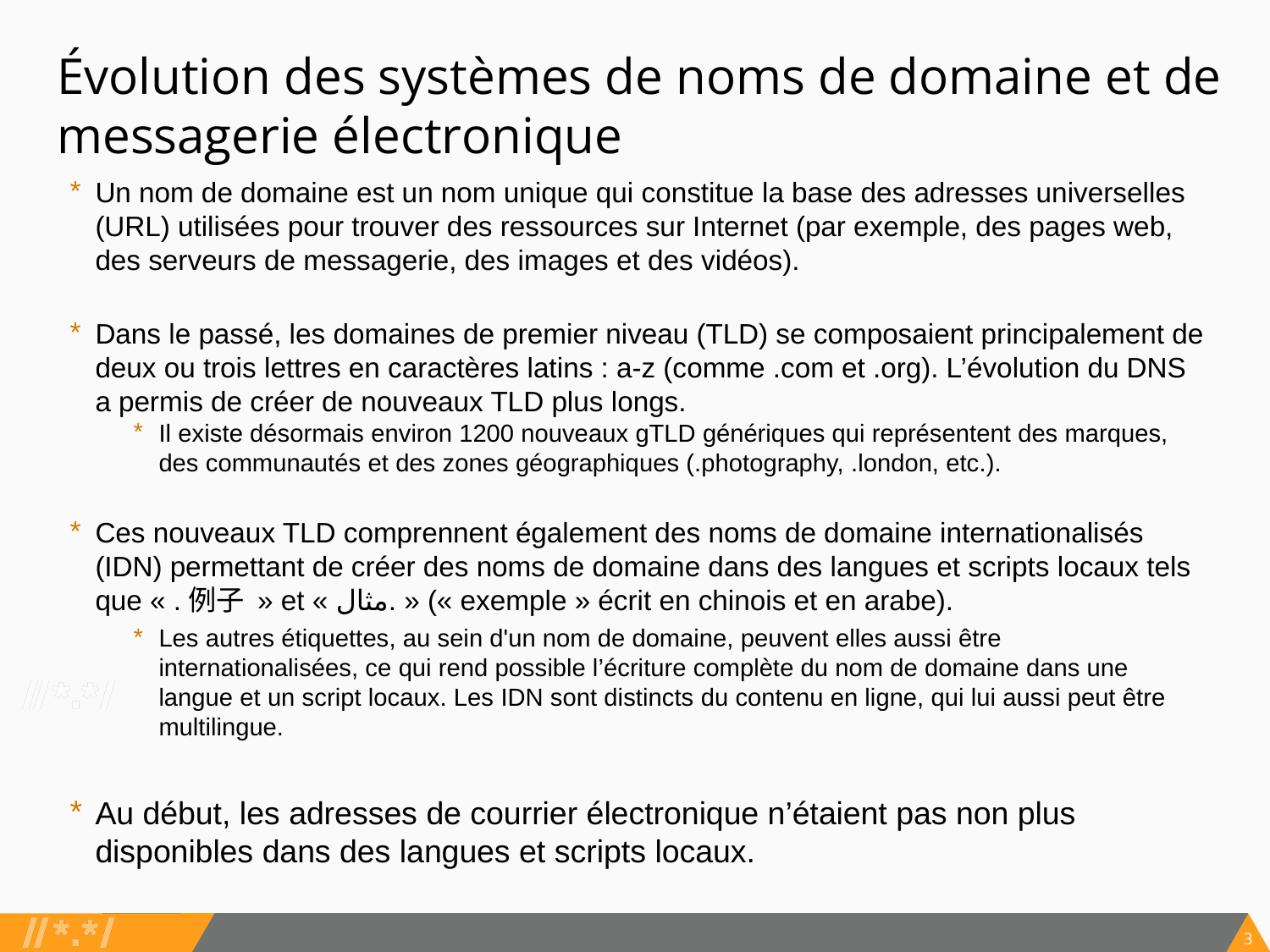

# Évolution des systèmes de noms de domaine et de messagerie électronique
Un nom de domaine est un nom unique qui constitue la base des adresses universelles (URL) utilisées pour trouver des ressources sur Internet (par exemple, des pages web, des serveurs de messagerie, des images et des vidéos).

Dans le passé, les domaines de premier niveau (TLD) se composaient principalement de deux ou trois lettres en caractères latins : a-z (comme .com et .org). L’évolution du DNS a permis de créer de nouveaux TLD plus longs.
Il existe désormais environ 1200 nouveaux gTLD génériques qui représentent des marques, des communautés et des zones géographiques (.photography, .london, etc.).

Ces nouveaux TLD comprennent également des noms de domaine internationalisés (IDN) permettant de créer des noms de domaine dans des langues et scripts locaux tels que « .例子 » et « مثال. » (« exemple » écrit en chinois et en arabe).
Les autres étiquettes, au sein d'un nom de domaine, peuvent elles aussi être internationalisées, ce qui rend possible l’écriture complète du nom de domaine dans une langue et un script locaux. Les IDN sont distincts du contenu en ligne, qui lui aussi peut être multilingue.

Au début, les adresses de courrier électronique n’étaient pas non plus disponibles dans des langues et scripts locaux.